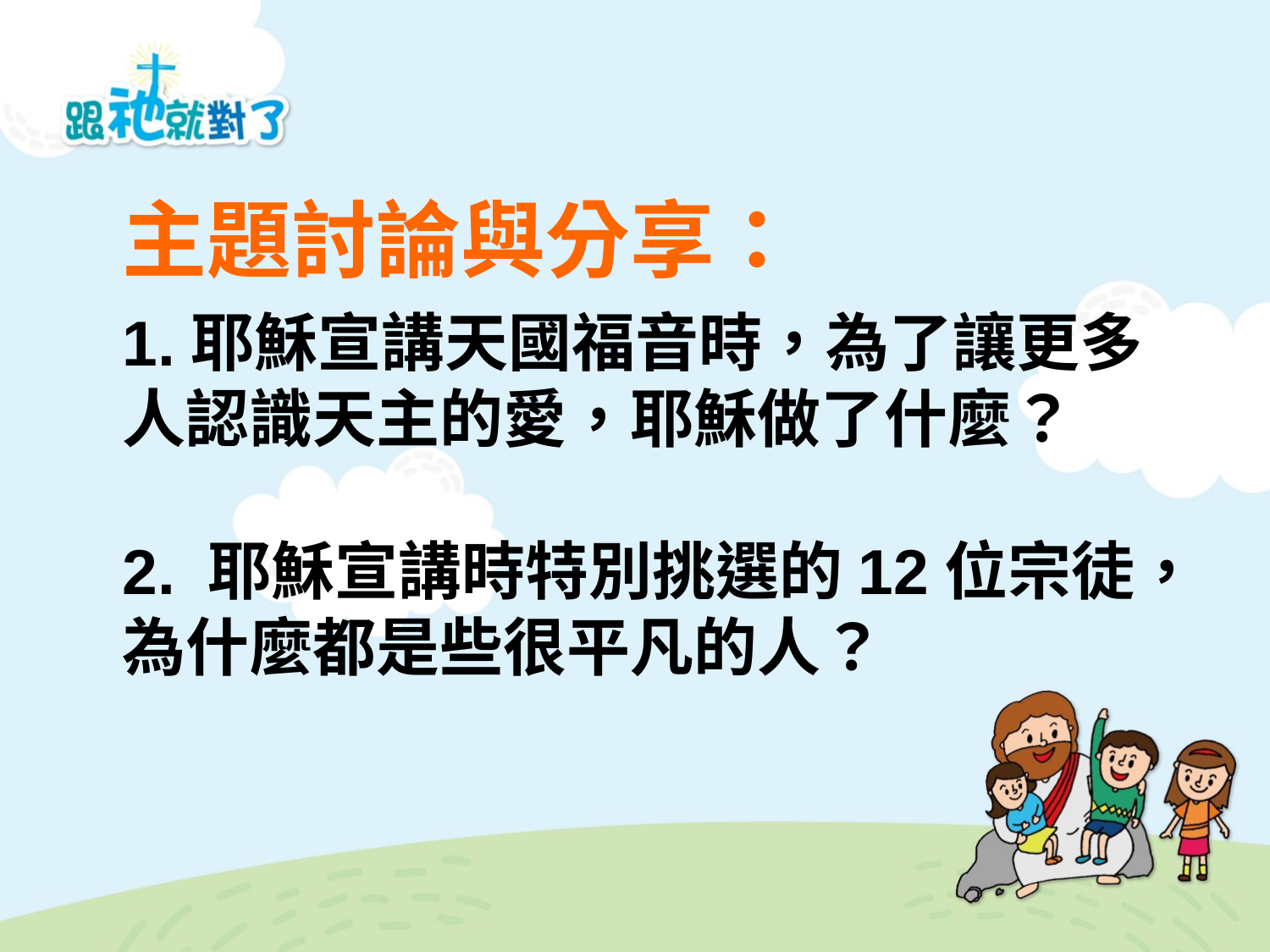

主題討論與分享：
1.耶穌宣講天國福音時，為了讓更多人認識天主的愛，耶穌做了什麼？

2. 耶穌宣講時特別挑選的12位宗徒，為什麼都是些很平凡的人？